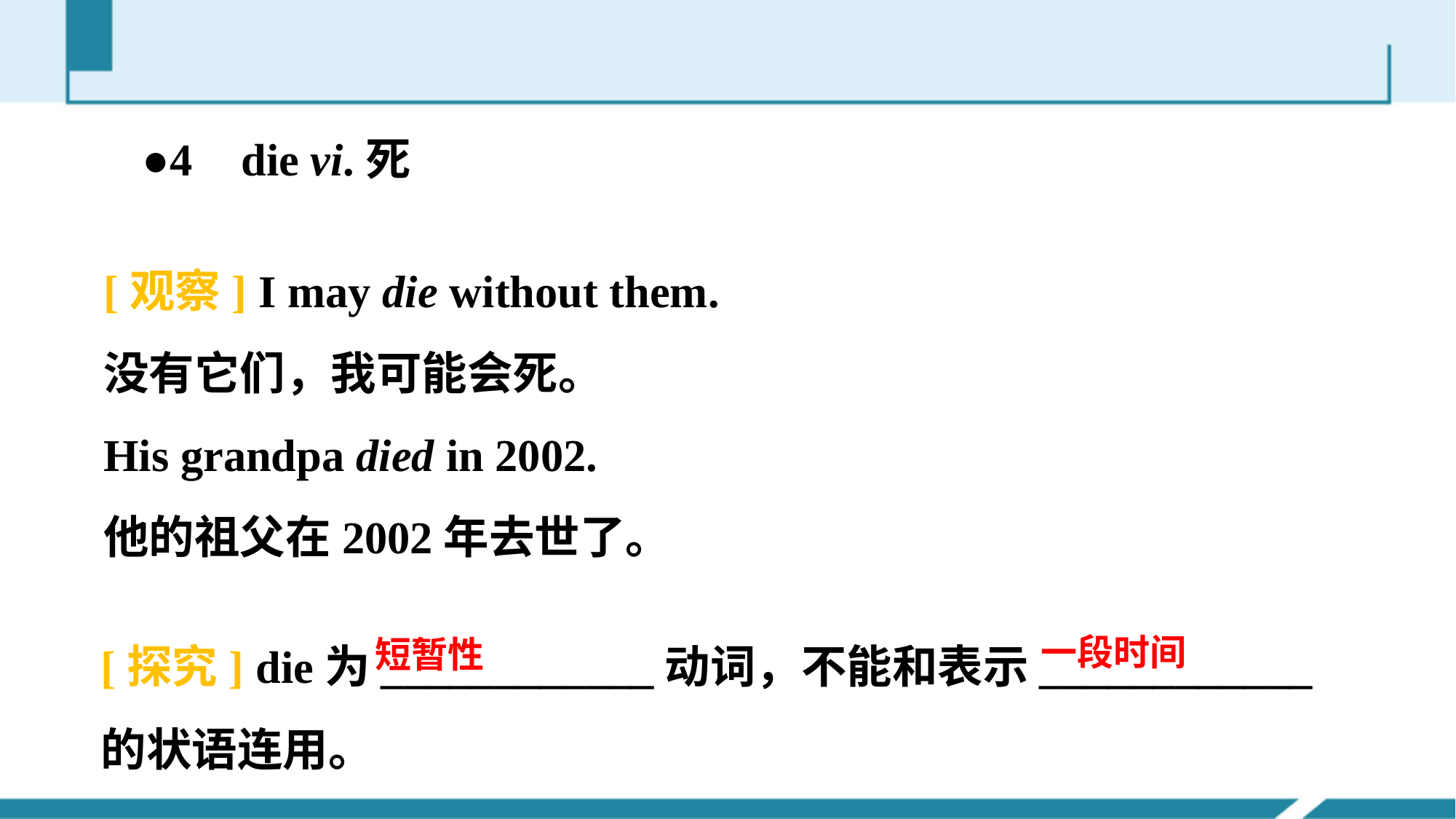

●4    die vi.死
[观察] I may die without them.
没有它们，我可能会死。
His grandpa died in 2002.
他的祖父在2002年去世了。
[探究] die为____________动词，不能和表示____________的状语连用。
一段时间
短暂性